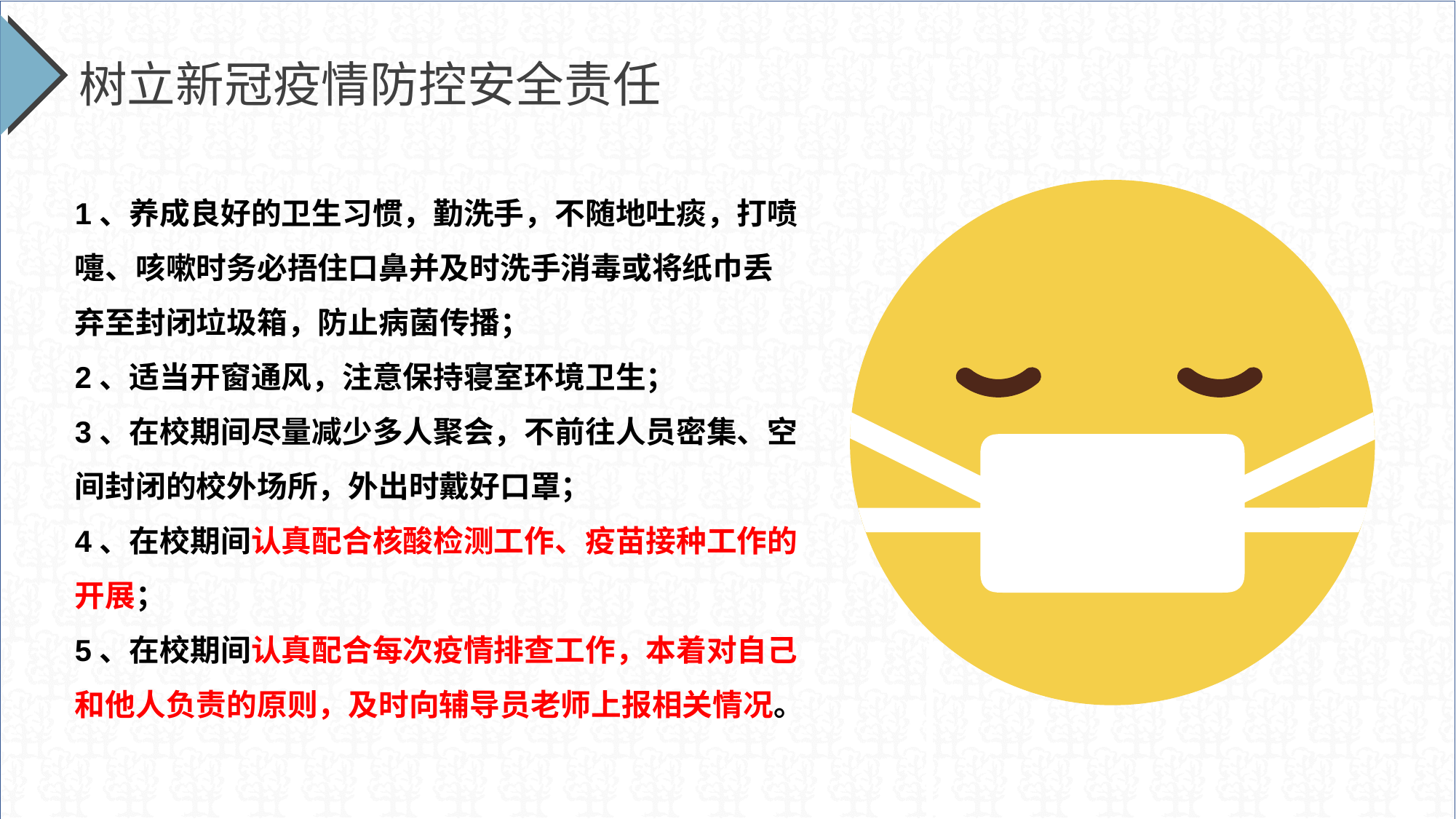

树立新冠疫情防控安全责任

1、养成良好的卫生习惯，勤洗手，不随地吐痰，打喷嚏、咳嗽时务必捂住口鼻并及时洗手消毒或将纸巾丢弃至封闭垃圾箱，防止病菌传播；
2、适当开窗通风，注意保持寝室环境卫生；
3、在校期间尽量减少多人聚会，不前往人员密集、空间封闭的校外场所，外出时戴好口罩；
4、在校期间认真配合核酸检测工作、疫苗接种工作的开展；
5、在校期间认真配合每次疫情排查工作，本着对自己和他人负责的原则，及时向辅导员老师上报相关情况。